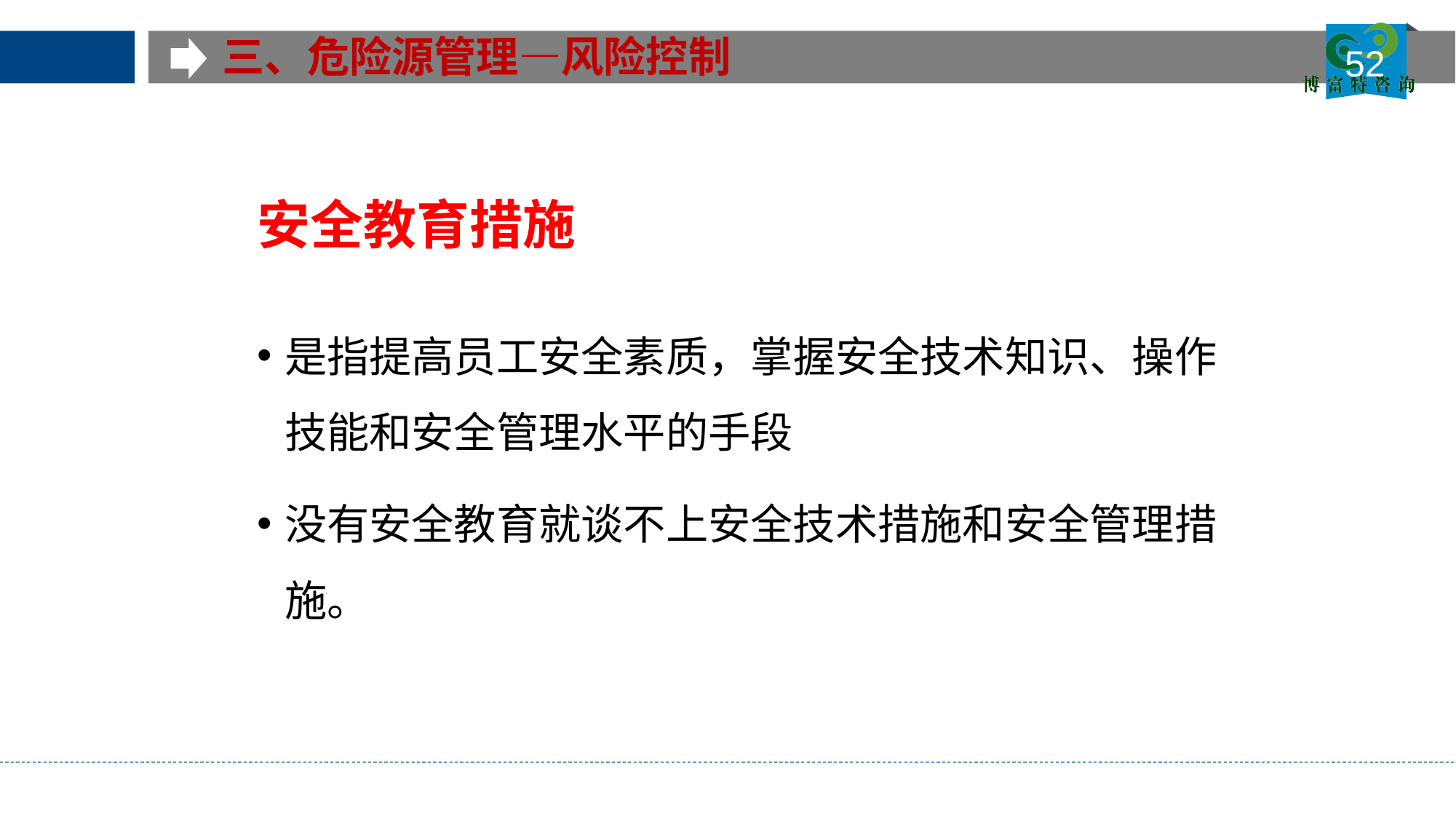

三、危险源管理—风险控制
52
# 安全教育措施
是指提高员工安全素质，掌握安全技术知识、操作技能和安全管理水平的手段
没有安全教育就谈不上安全技术措施和安全管理措施。